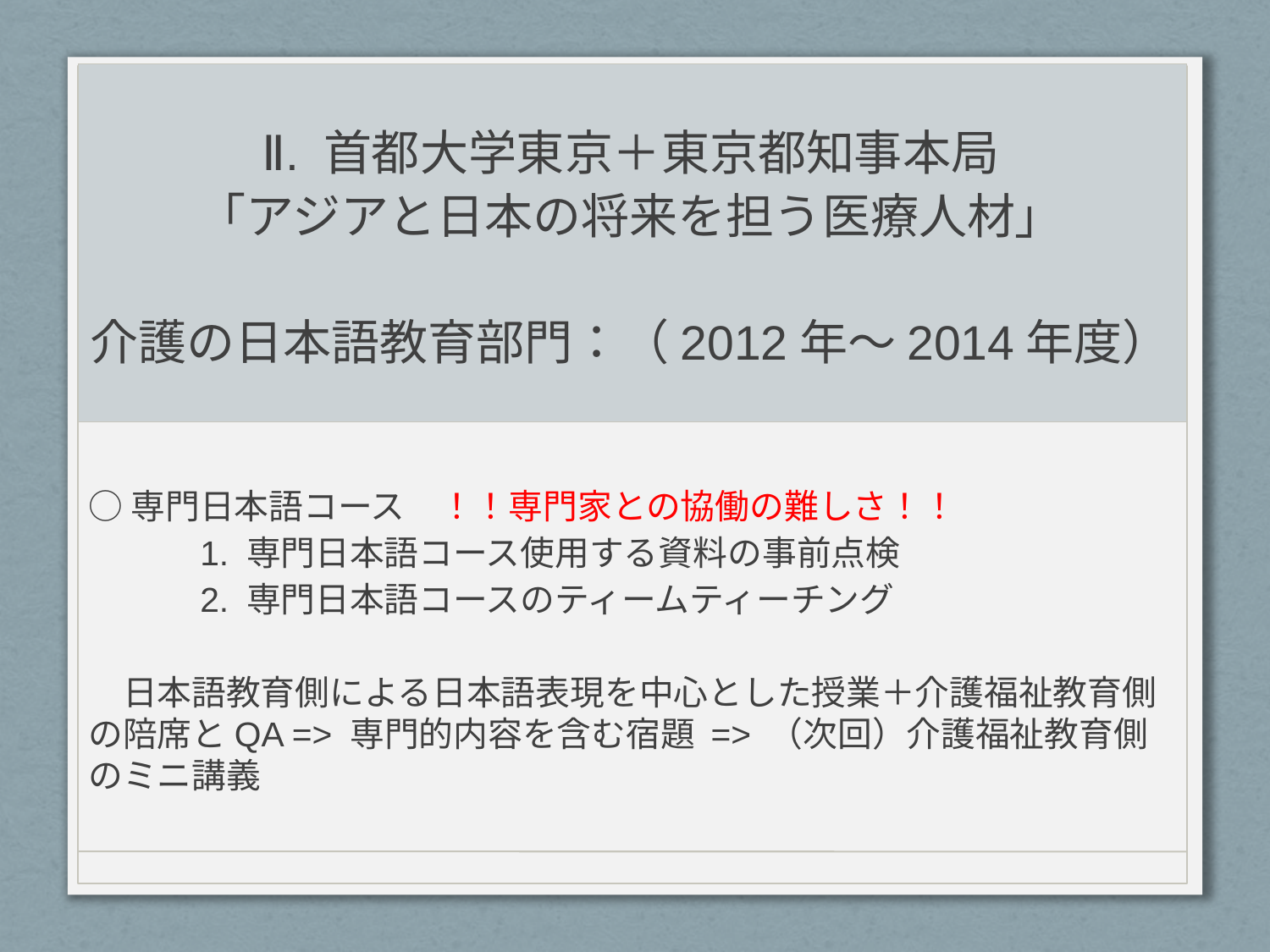

#
Ⅱ. 首都大学東京＋東京都知事本局
「アジアと日本の将来を担う医療人材」

介護の日本語教育部門：（2012年〜2014年度）

○専門日本語コース　！！専門家との協働の難しさ！！
　　　1. 専門日本語コース使用する資料の事前点検
　　　2. 専門日本語コースのティームティーチング

　日本語教育側による日本語表現を中心とした授業＋介護福祉教育側の陪席とQA => 専門的内容を含む宿題 => （次回）介護福祉教育側のミニ講義